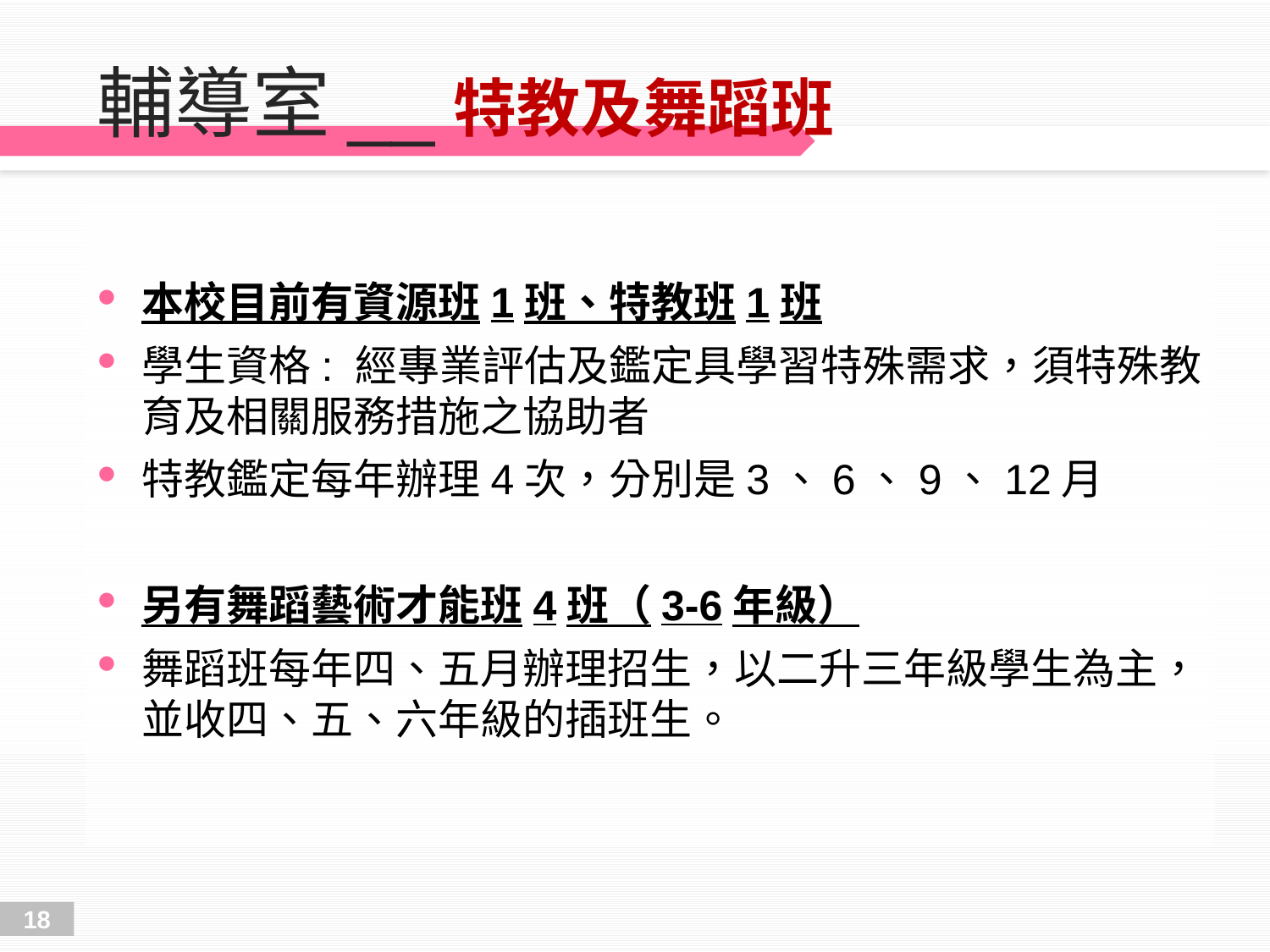

# 輔導室__特教及舞蹈班

本校目前有資源班1班、特教班1班
學生資格: 經專業評估及鑑定具學習特殊需求，須特殊教育及相關服務措施之協助者
特教鑑定每年辦理4次，分別是3、6、9、12月

另有舞蹈藝術才能班4班（3-6年級）
舞蹈班每年四、五月辦理招生，以二升三年級學生為主，並收四、五、六年級的插班生。

18